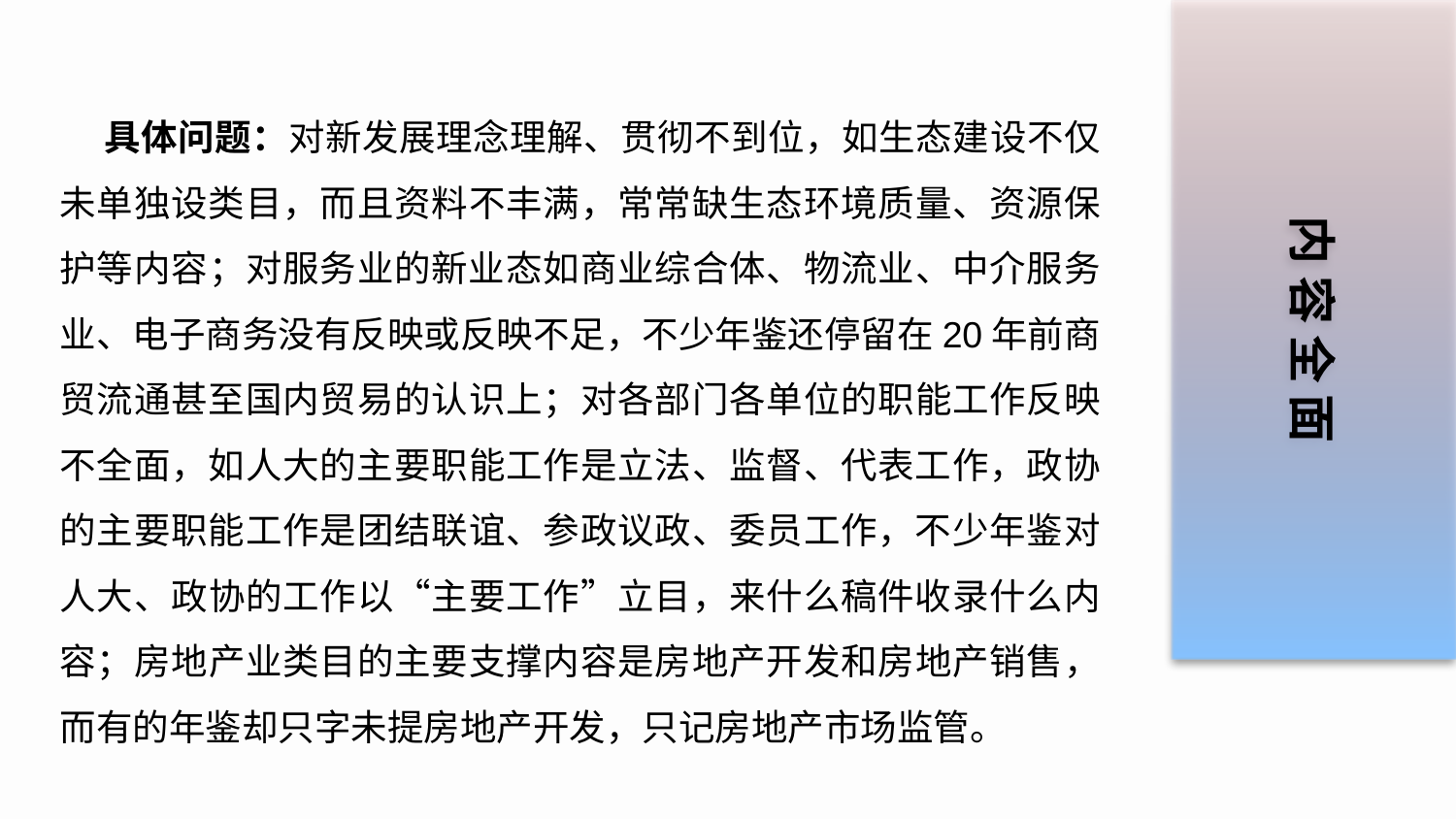

内 容 全 面
    具体问题：对新发展理念理解、贯彻不到位，如生态建设不仅未单独设类目，而且资料不丰满，常常缺生态环境质量、资源保护等内容；对服务业的新业态如商业综合体、物流业、中介服务业、电子商务没有反映或反映不足，不少年鉴还停留在20年前商贸流通甚至国内贸易的认识上；对各部门各单位的职能工作反映不全面，如人大的主要职能工作是立法、监督、代表工作，政协的主要职能工作是团结联谊、参政议政、委员工作，不少年鉴对人大、政协的工作以“主要工作”立目，来什么稿件收录什么内容；房地产业类目的主要支撑内容是房地产开发和房地产销售，而有的年鉴却只字未提房地产开发，只记房地产市场监管。